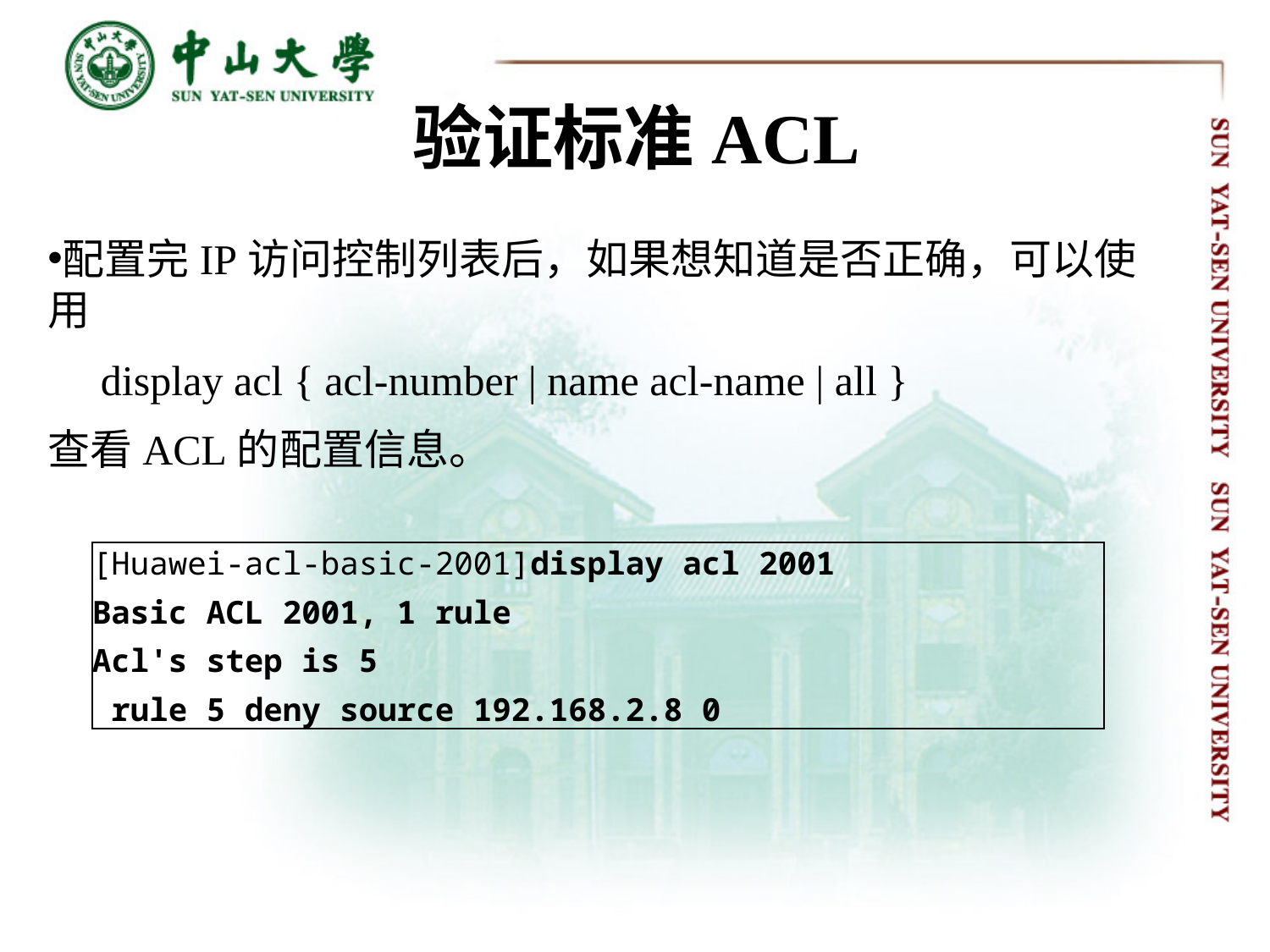

# 验证标准ACL
配置完IP访问控制列表后，如果想知道是否正确，可以使用
     display acl { acl-number | name acl-name | all }
查看ACL的配置信息。
[Huawei-acl-basic-2001]display acl 2001
Basic ACL 2001, 1 rule
Acl's step is 5
 rule 5 deny source 192.168.2.8 0